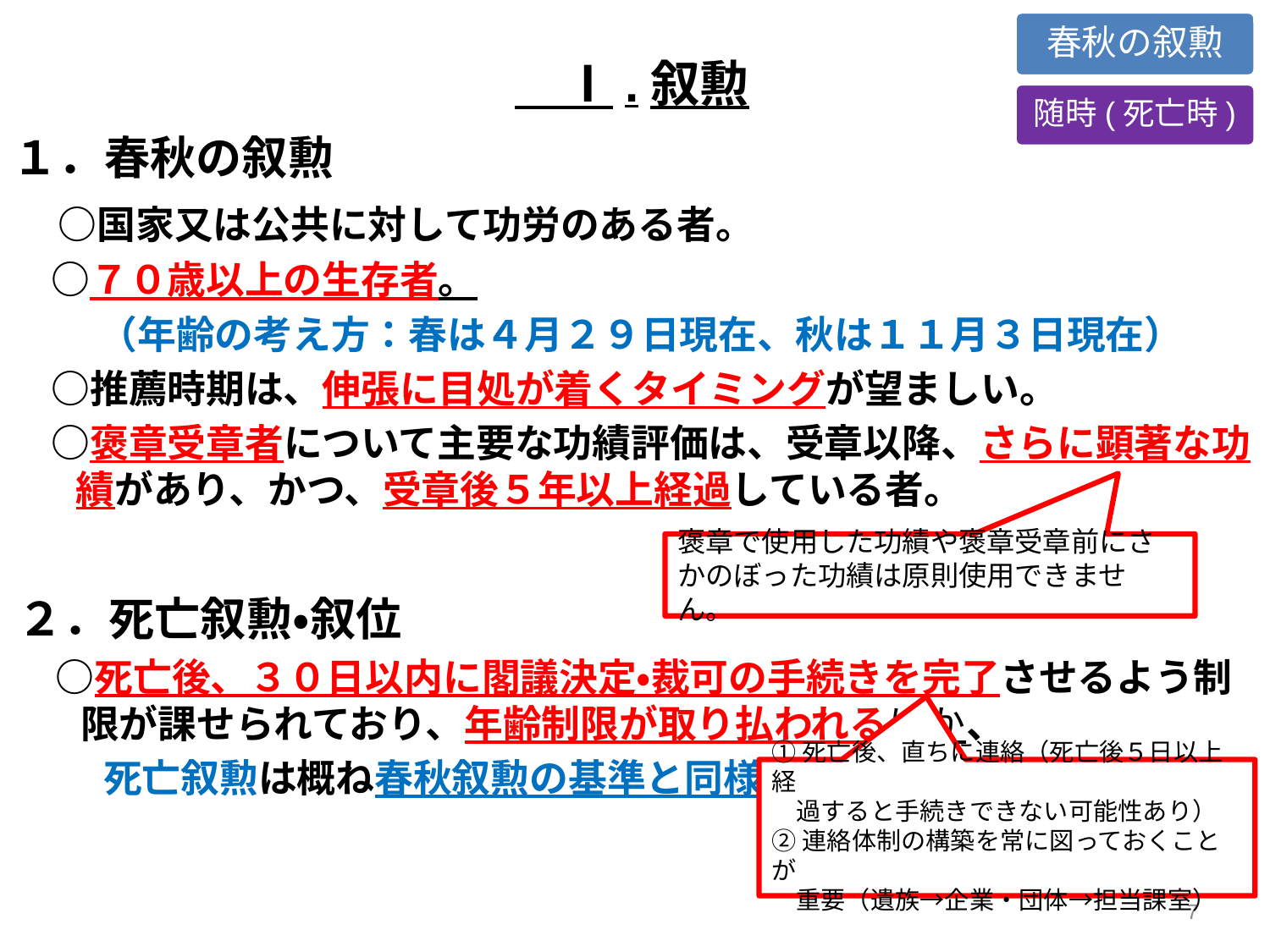

春秋の叙勲
　Ⅰ.叙勲

随時(死亡時)
１．春秋の叙勲
　○国家又は公共に対して功労のある者。
　○７０歳以上の生存者。
　　 （年齢の考え方：春は４月２９日現在、秋は１１月３日現在）
　○推薦時期は、伸張に目処が着くタイミングが望ましい。
　○褒章受章者について主要な功績評価は、受章以降、さらに顕著な功績があり、かつ、受章後５年以上経過している者。
褒章で使用した功績や褒章受章前にさかのぼった功績は原則使用できません。
２．死亡叙勲・叙位
　○死亡後、３０日以内に閣議決定・裁可の手続きを完了させるよう制限が課せられており、年齢制限が取り払われるほか、
　　 死亡叙勲は概ね春秋叙勲の基準と同様。

①死亡後、直ちに連絡（死亡後５日以上経
　過すると手続きできない可能性あり）
②連絡体制の構築を常に図っておくことが
　重要（遺族→企業・団体→担当課室）

7